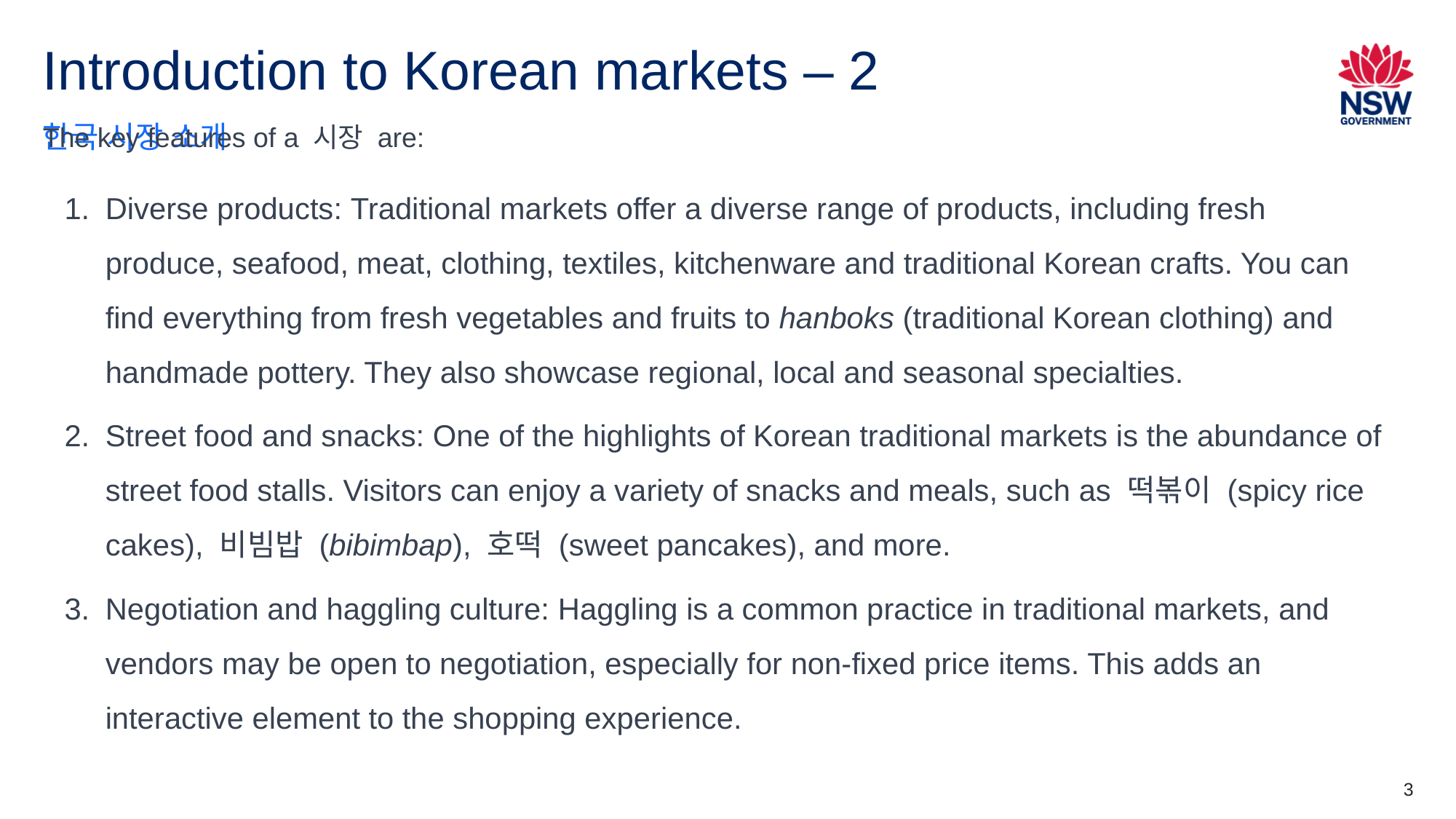

# Introduction to Korean markets – 2
한국 시장 소개
The key features of a 시장 are:
Diverse products: Traditional markets offer a diverse range of products, including fresh produce, seafood, meat, clothing, textiles, kitchenware and traditional Korean crafts. You can find everything from fresh vegetables and fruits to hanboks (traditional Korean clothing) and handmade pottery. They also showcase regional, local and seasonal specialties.
Street food and snacks: One of the highlights of Korean traditional markets is the abundance of street food stalls. Visitors can enjoy a variety of snacks and meals, such as 떡볶이 (spicy rice cakes), 비빔밥 (bibimbap), 호떡 (sweet pancakes), and more.
Negotiation and haggling culture: Haggling is a common practice in traditional markets, and vendors may be open to negotiation, especially for non-fixed price items. This adds an interactive element to the shopping experience.
3